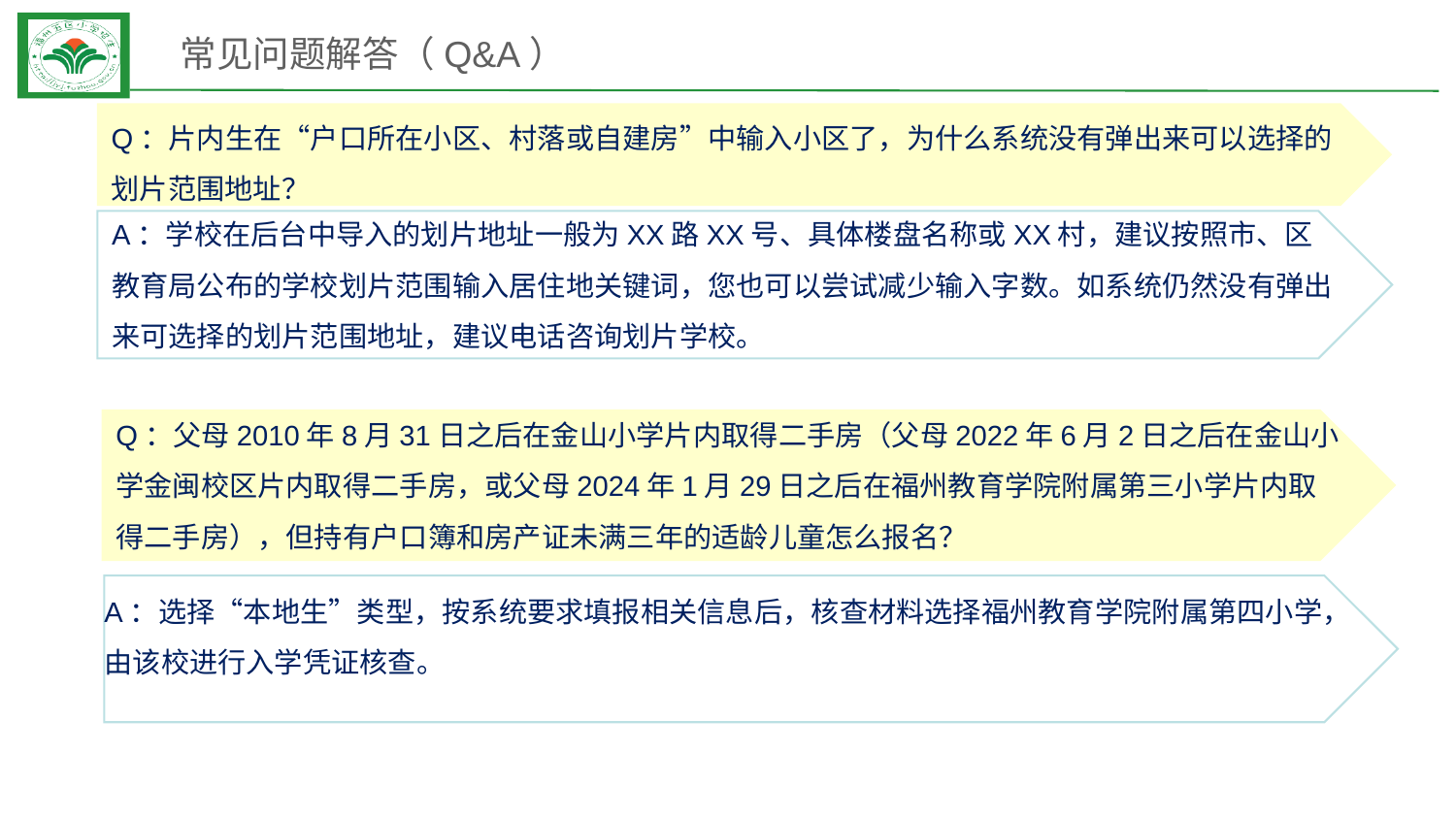

# 常见问题解答（Q&A）
Q：片内生在“户口所在小区、村落或自建房”中输入小区了，为什么系统没有弹出来可以选择的划片范围地址？

A：学校在后台中导入的划片地址一般为XX路XX号、具体楼盘名称或XX村，建议按照市、区教育局公布的学校划片范围输入居住地关键词，您也可以尝试减少输入字数。如系统仍然没有弹出来可选择的划片范围地址，建议电话咨询划片学校。

Q：父母2010年8月31日之后在金山小学片内取得二手房（父母2022年6月2日之后在金山小学金闽校区片内取得二手房，或父母2024年1月29日之后在福州教育学院附属第三小学片内取得二手房），但持有户口簿和房产证未满三年的适龄儿童怎么报名？

A：选择“本地生”类型，按系统要求填报相关信息后，核查材料选择福州教育学院附属第四小学，由该校进行入学凭证核查。